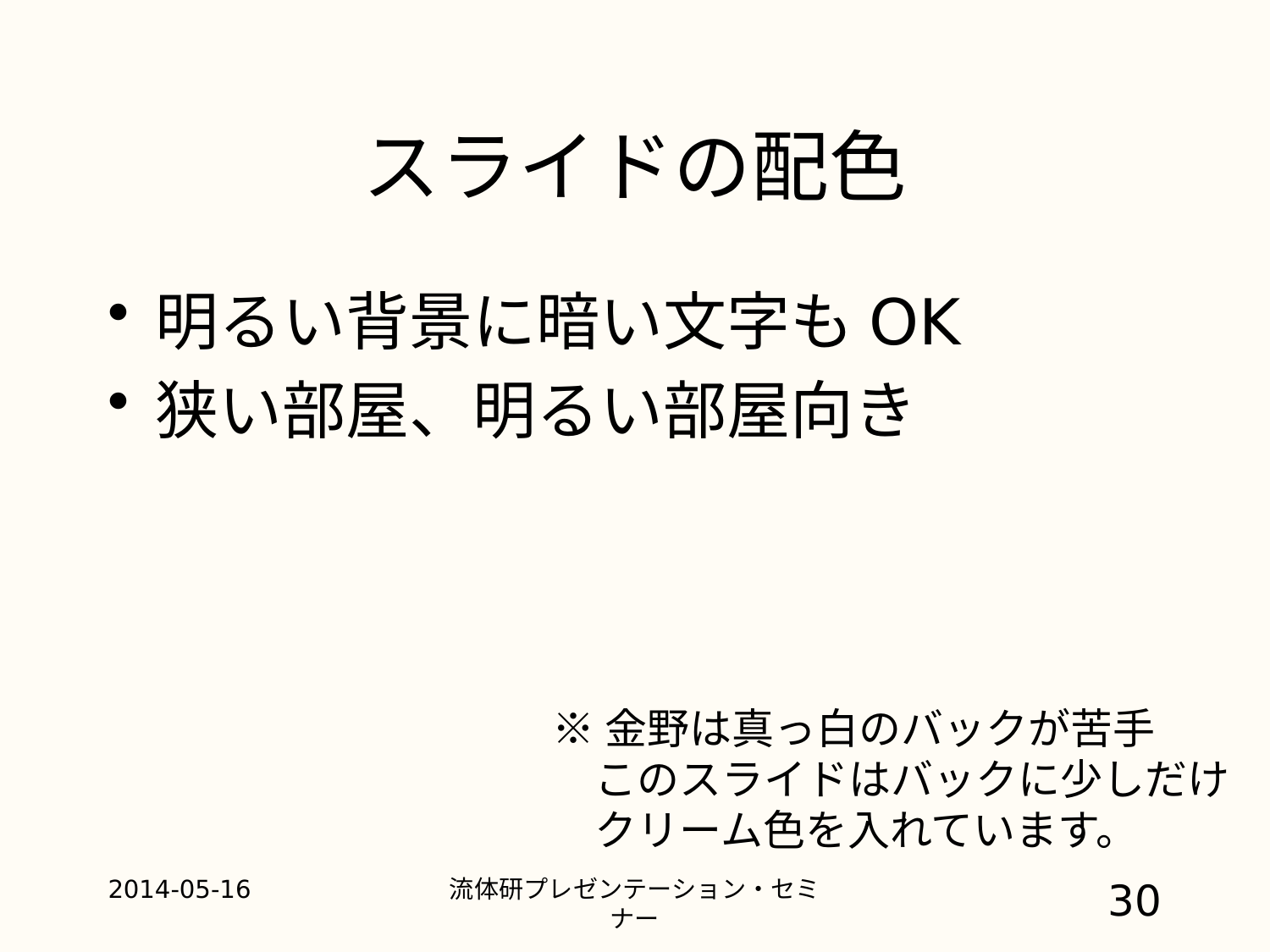

# スライドの配色
明るい背景に暗い文字もOK
狭い部屋、明るい部屋向き
※金野は真っ白のバックが苦手
　このスライドはバックに少しだけ
　クリーム色を入れています。
2014-05-16
流体研プレゼンテーション・セミナー
30